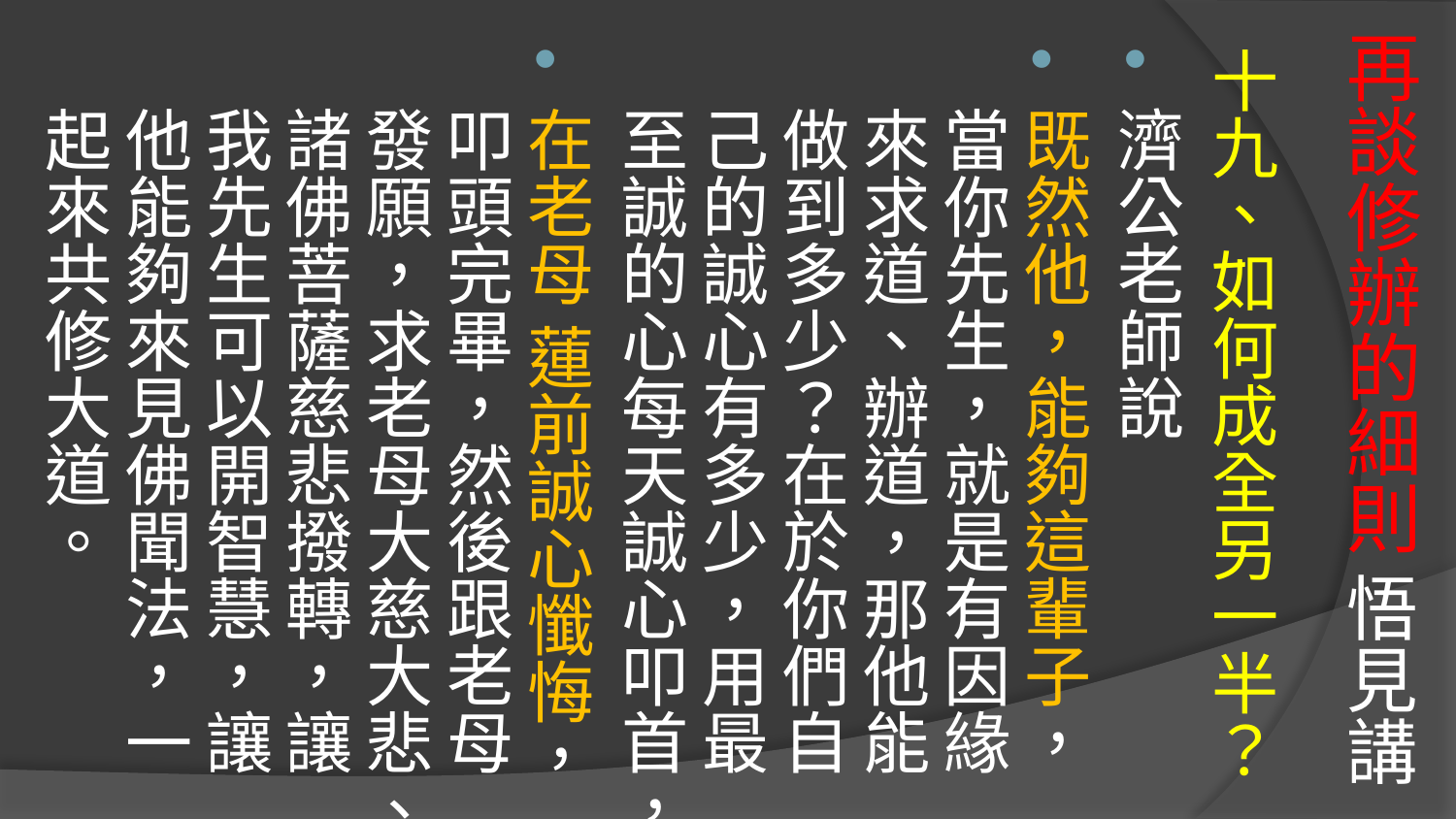

# 再談修辦的細則 悟見講
十九、如何成全另一半？
濟公老師說
既然他，能夠這輩子，當你先生，就是有因緣來求道、辦道，那他能做到多少？在於你們自己的誠心有多少，用最至誠的心每天誠心叩首，
在老母 蓮前誠心懺悔，叩頭完畢，然後跟老母發願，求老母大慈大悲、諸佛菩薩慈悲撥轉，讓我先生可以開智慧，讓他能夠來見佛聞法，一起來共修大道。